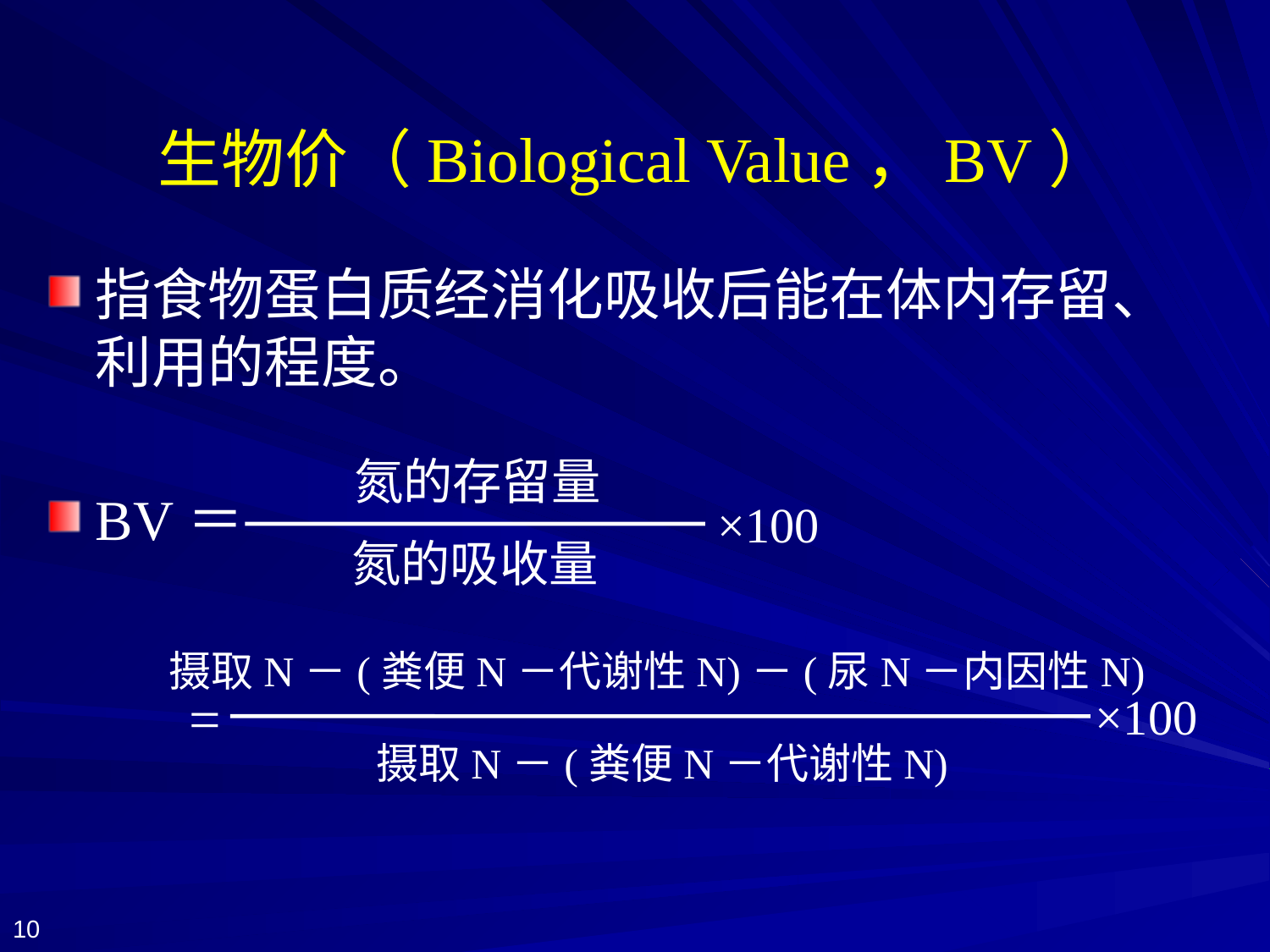

# 生物价（Biological Value，BV）
指食物蛋白质经消化吸收后能在体内存留、利用的程度。

BV＝

          =
氮的存留量
×100

氮的吸收量
摄取N－(粪便N－代谢性N)－(尿N－内因性N)
×100

摄取N－(粪便N－代谢性N)
10